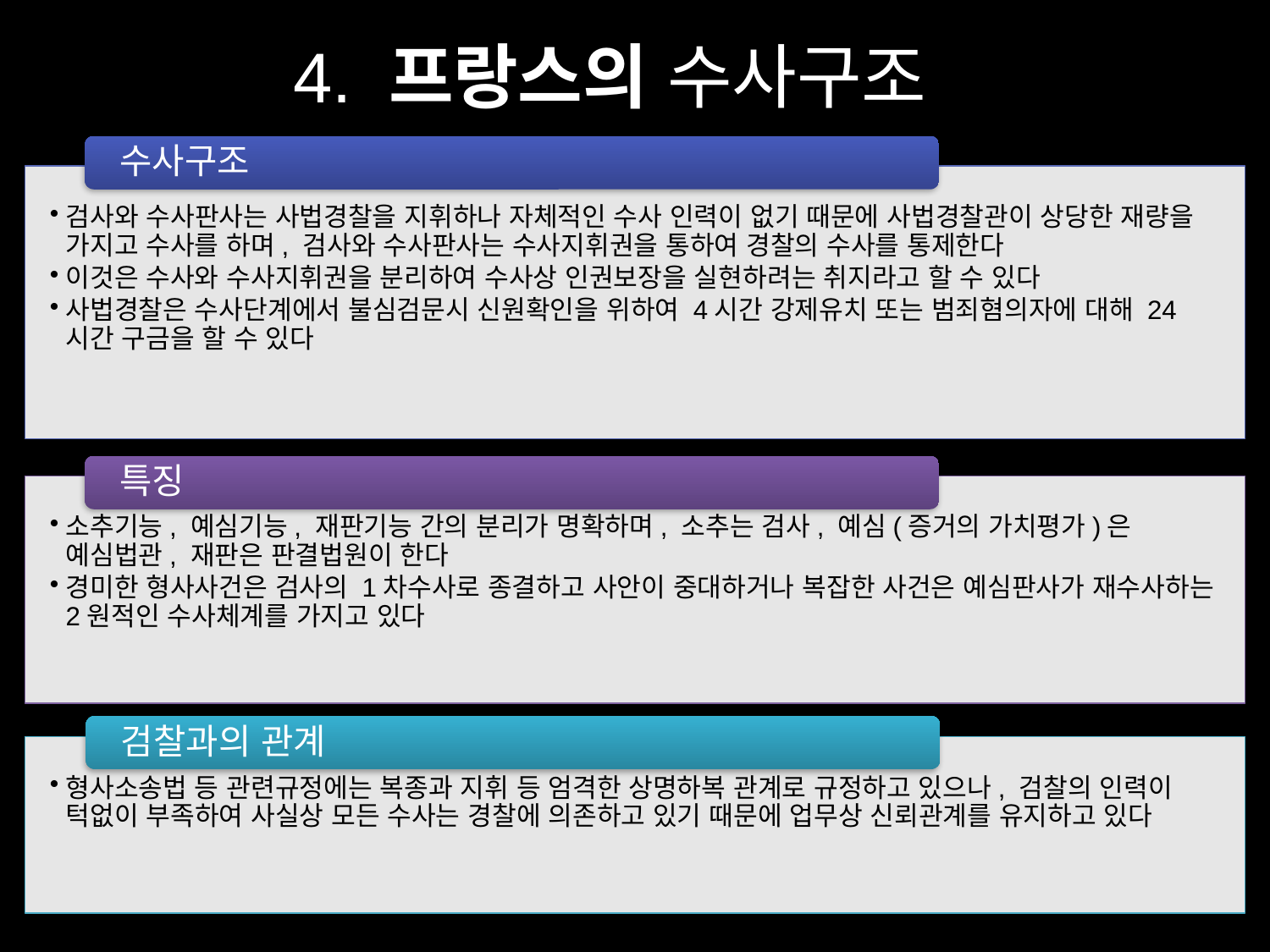

4. 프랑스의 수사구조
소추기능, 예심기능, 재판기능 간의 분리가 명확하며, 소추는 검사, 예심(증거의 가치평가)은 예심법관, 재판은 판결법원이 한다
경미한 형사사건은 검사의 1차수사로 종결하고 사안이 중대하거나 복잡한 사건은 예심판사가 재수사하는 2원적인 수사체계를 가지고 있다
특징
검사와 수사판사는 사법경찰을 지휘하나 자체적인 수사 인력이 없기 때문에 사법경찰관이 상당한 재량을 가지고 수사를 하며, 검사와 수사판사는 수사지휘권을 통하여 경찰의 수사를 통제한다
이것은 수사와 수사지휘권을 분리하여 수사상 인권보장을 실현하려는 취지라고 할 수 있다
사법경찰은 수사단계에서 불심검문시 신원확인을 위하여 4시간 강제유치 또는 범죄혐의자에 대해 24시간 구금을 할 수 있다
수사구조
형사소송법 등 관련규정에는 복종과 지휘 등 엄격한 상명하복 관계로 규정하고 있으나, 검찰의 인력이 턱없이 부족하여 사실상 모든 수사는 경찰에 의존하고 있기 때문에 업무상 신뢰관계를 유지하고 있다
검찰과의 관계